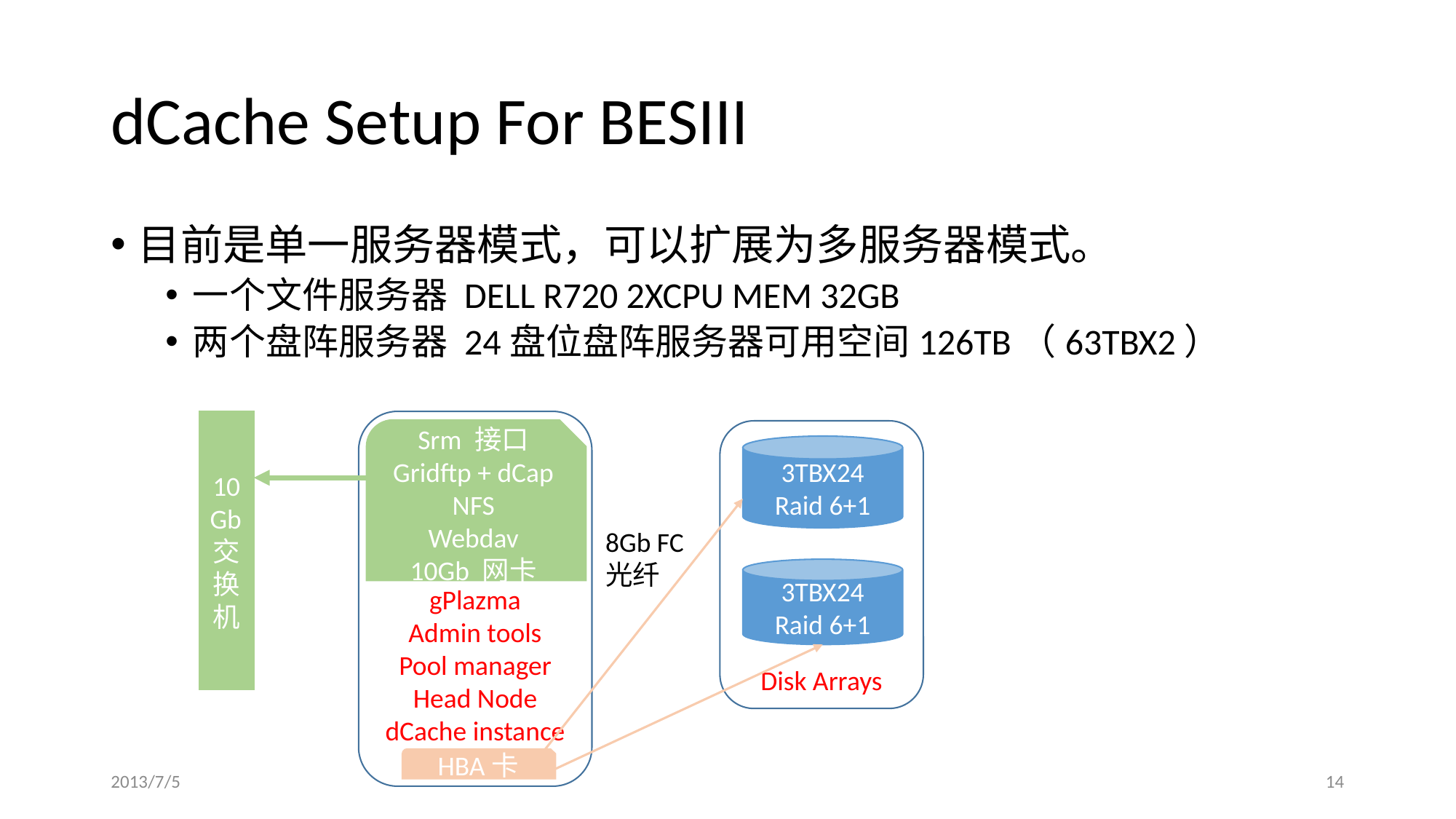

# dCache Setup For BESIII
目前是单一服务器模式，可以扩展为多服务器模式。
一个文件服务器 DELL R720 2XCPU MEM 32GB
两个盘阵服务器 24盘位盘阵服务器可用空间126TB（63TBX2）

10Gb交换机

gPlazma
Admin tools
Pool manager
Head Node
dCache instance
Srm 接口
Gridftp + dCap
NFS
Webdav
10Gb 网卡

Disk Arrays
3TBX24
Raid 6+1
3TBX24
Raid 6+1
8Gb FC光纤
HBA卡
2013/7/5
14